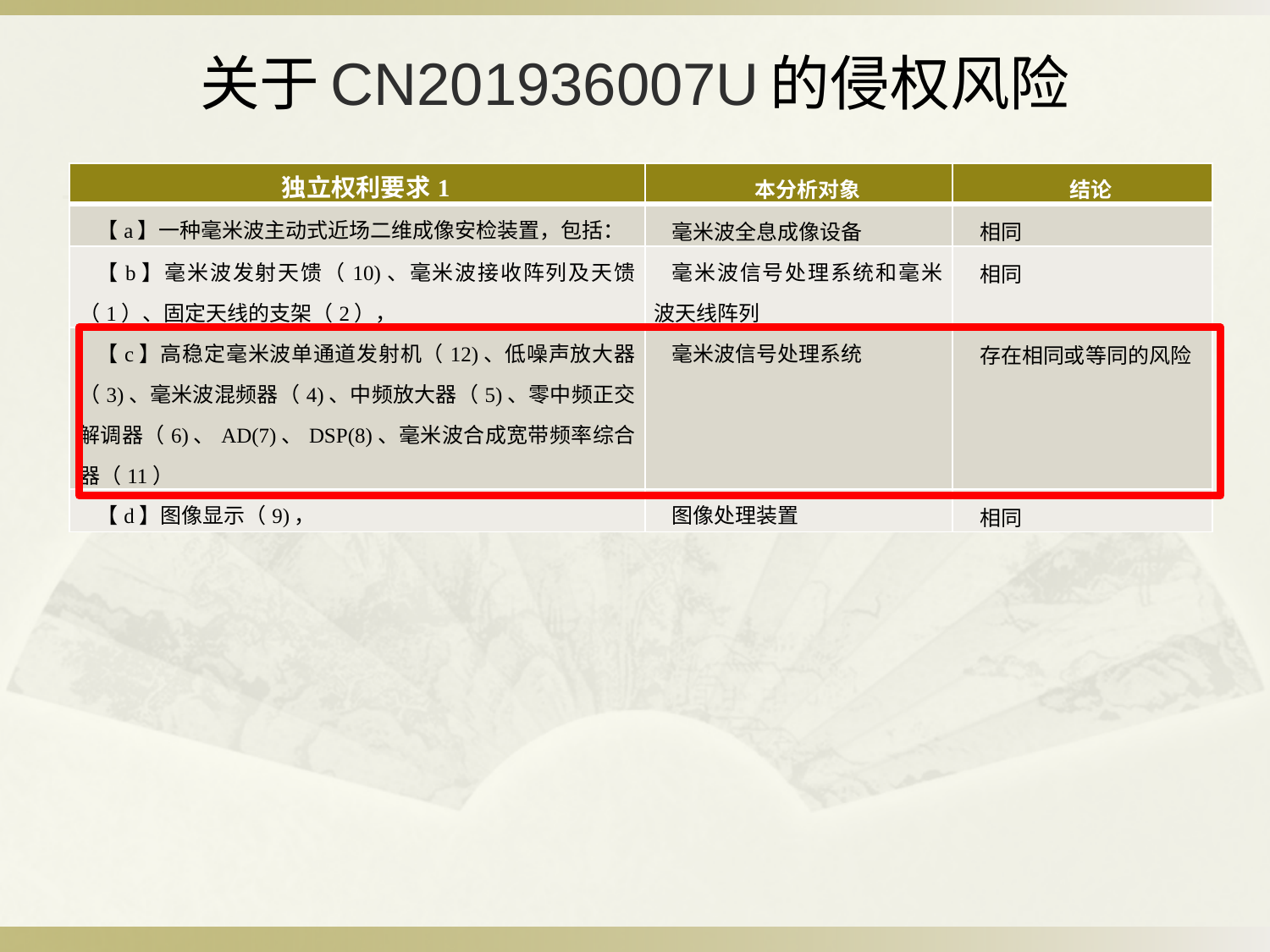

# 关于CN201936007U的侵权风险
| 独立权利要求1 | 本分析对象 | 结论 |
| --- | --- | --- |
| 【a】一种毫米波主动式近场二维成像安检装置，包括： | 毫米波全息成像设备 | 相同 |
| 【b】毫米波发射天馈（10)、毫米波接收阵列及天馈（1）、固定天线的支架（2）， | 毫米波信号处理系统和毫米波天线阵列 | 相同 |
| 【c】高稳定毫米波单通道发射机（12)、低噪声放大器（3)、毫米波混频器（4)、中频放大器（5)、零中频正交解调器（6)、AD(7)、DSP(8)、毫米波合成宽带频率综合器（11） | 毫米波信号处理系统 | 存在相同或等同的风险 |
| 【d】图像显示（9)， | 图像处理装置 | 相同 |